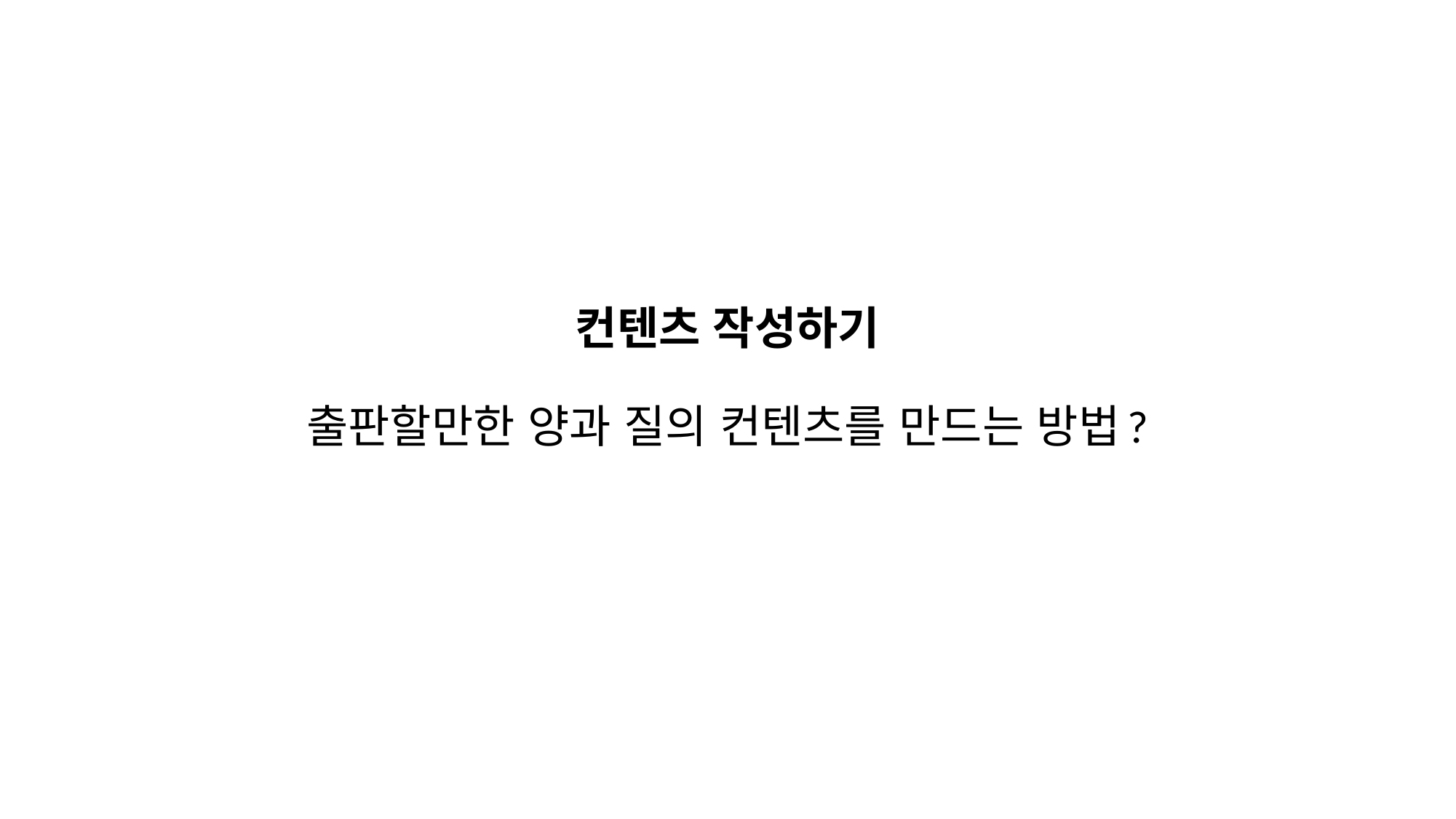

# 컨텐츠 작성하기 출판할만한 양과 질의 컨텐츠를 만드는 방법?